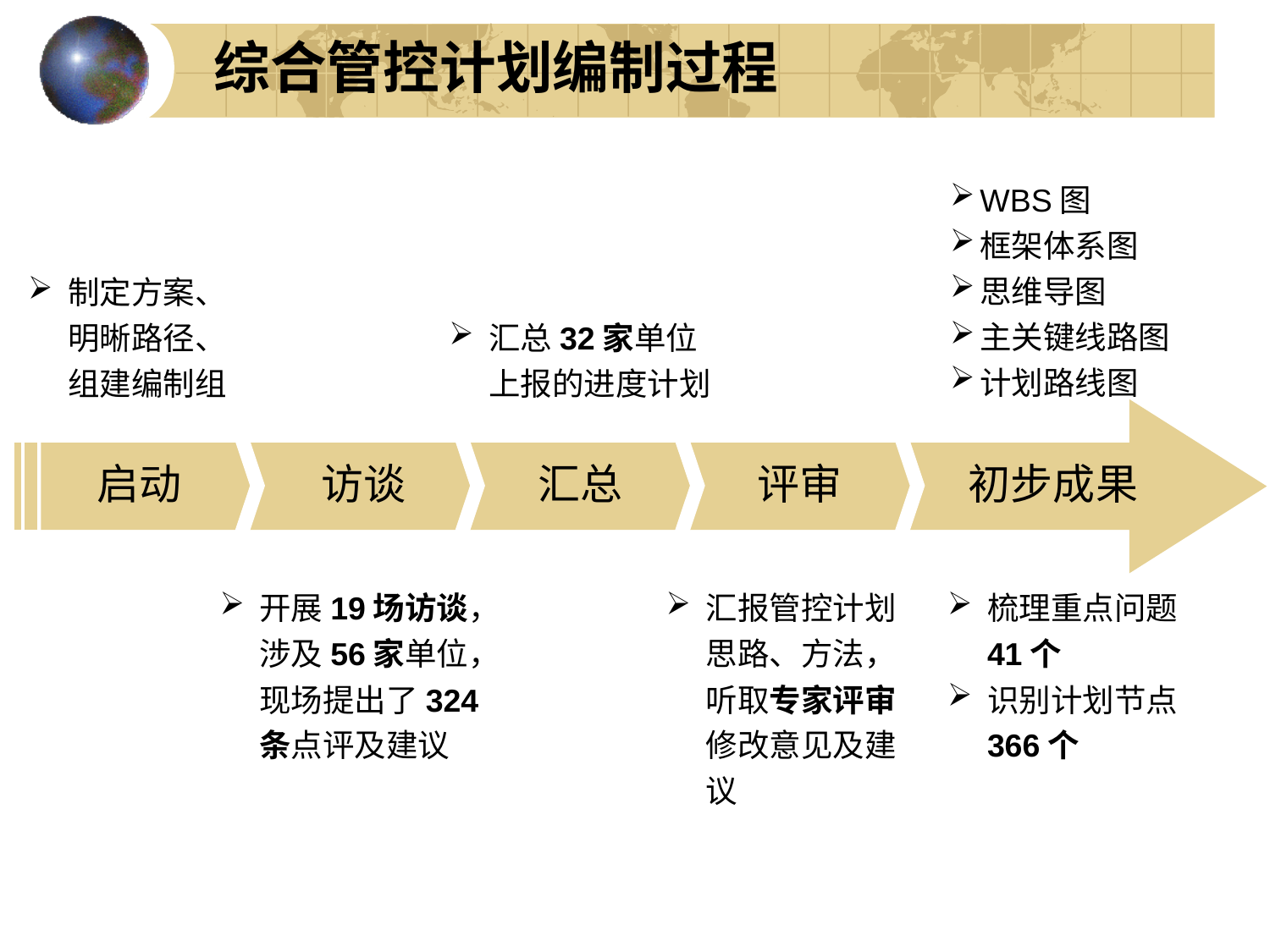

综合管控计划编制过程
WBS图
框架体系图
思维导图
主关键线路图
计划路线图
制定方案、明晰路径、组建编制组
汇总32家单位上报的进度计划

启动
访谈
汇总
评审
初步成果
开展19场访谈，涉及56家单位，现场提出了324条点评及建议
汇报管控计划思路、方法，听取专家评审修改意见及建议
梳理重点问题41个
识别计划节点366个